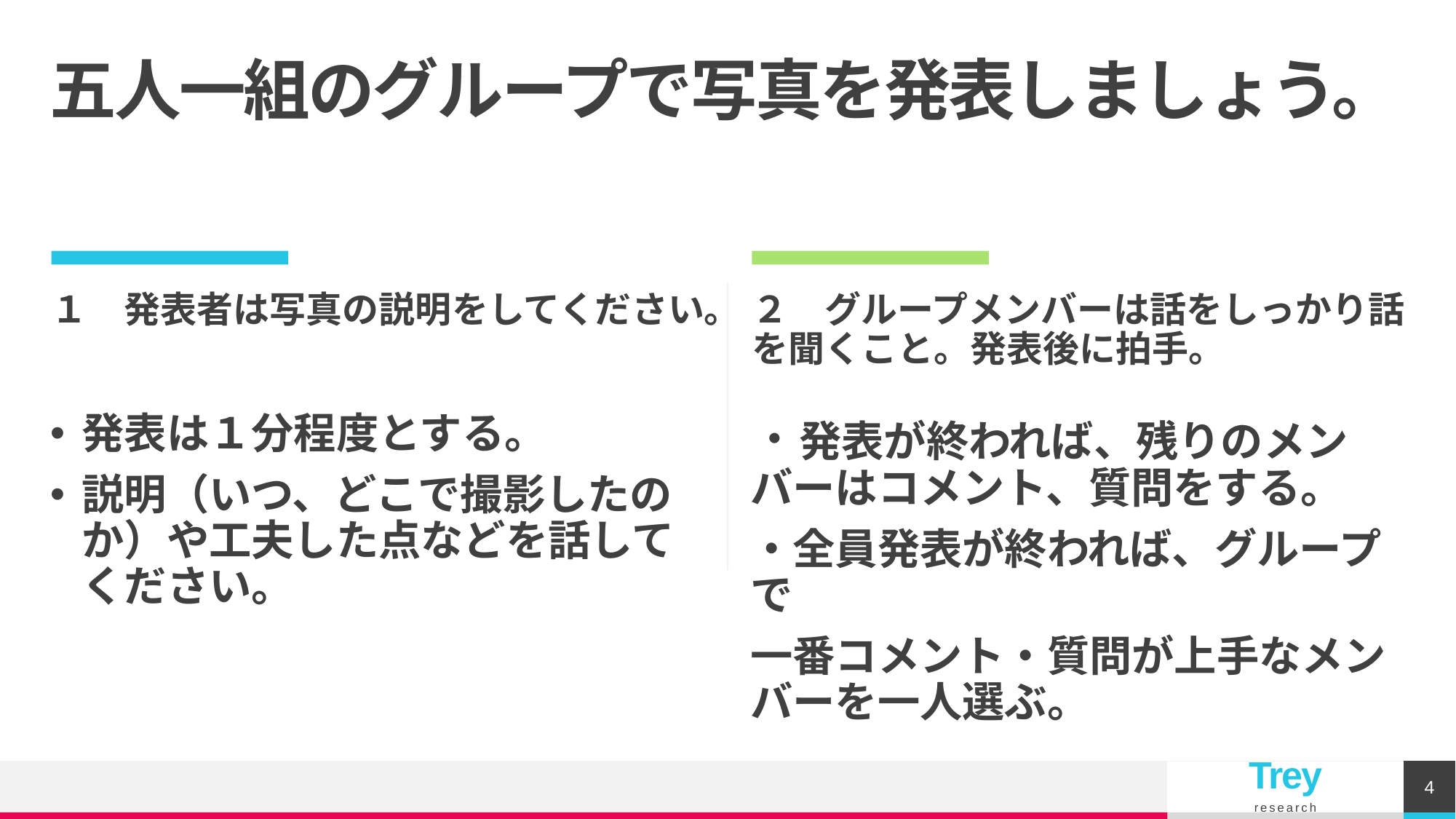

# 五人一組のグループで写真を発表しましょう。

１　発表者は写真の説明をしてください。
２　グループメンバーは話をしっかり話を聞くこと。発表後に拍手。
発表は１分程度とする。
説明（いつ、どこで撮影したのか）や工夫した点などを話してください。
・発表が終われば、残りのメンバーはコメント、質問をする。
・全員発表が終われば、グループで
一番コメント・質問が上手なメンバーを一人選ぶ。
4